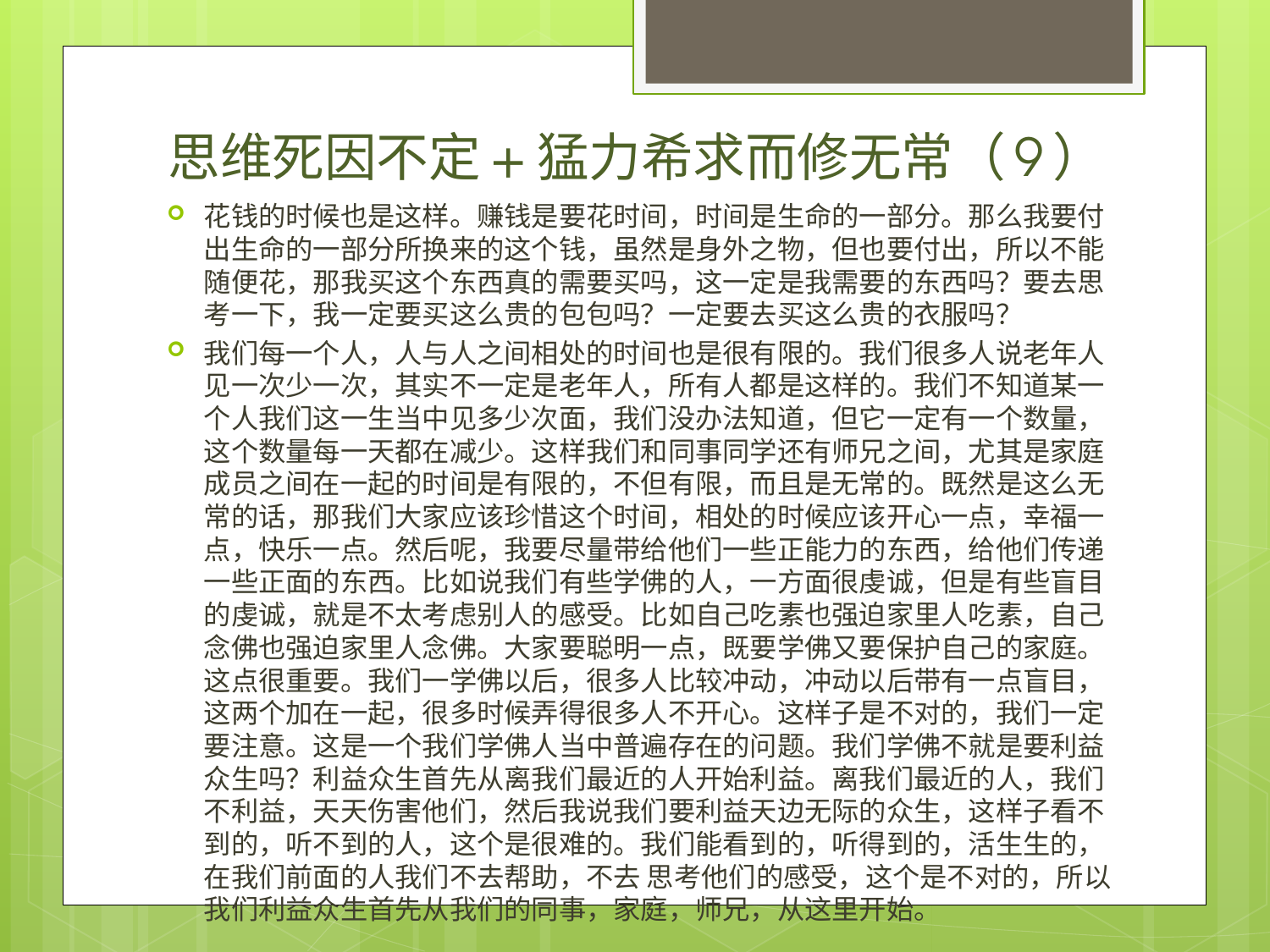

# 思维死因不定+猛力希求而修无常（9）
花钱的时候也是这样。赚钱是要花时间，时间是生命的一部分。那么我要付出生命的一部分所换来的这个钱，虽然是身外之物，但也要付出，所以不能随便花，那我买这个东西真的需要买吗，这一定是我需要的东西吗？要去思考一下，我一定要买这么贵的包包吗？一定要去买这么贵的衣服吗？
我们每一个人，人与人之间相处的时间也是很有限的。我们很多人说老年人见一次少一次，其实不一定是老年人，所有人都是这样的。我们不知道某一个人我们这一生当中见多少次面，我们没办法知道，但它一定有一个数量，这个数量每一天都在减少。这样我们和同事同学还有师兄之间，尤其是家庭成员之间在一起的时间是有限的，不但有限，而且是无常的。既然是这么无常的话，那我们大家应该珍惜这个时间，相处的时候应该开心一点，幸福一点，快乐一点。然后呢，我要尽量带给他们一些正能力的东西，给他们传递一些正面的东西。比如说我们有些学佛的人，一方面很虔诚，但是有些盲目的虔诚，就是不太考虑别人的感受。比如自己吃素也强迫家里人吃素，自己念佛也强迫家里人念佛。大家要聪明一点，既要学佛又要保护自己的家庭。这点很重要。我们一学佛以后，很多人比较冲动，冲动以后带有一点盲目，这两个加在一起，很多时候弄得很多人不开心。这样子是不对的，我们一定要注意。这是一个我们学佛人当中普遍存在的问题。我们学佛不就是要利益众生吗？利益众生首先从离我们最近的人开始利益。离我们最近的人，我们不利益，天天伤害他们，然后我说我们要利益天边无际的众生，这样子看不到的，听不到的人，这个是很难的。我们能看到的，听得到的，活生生的，在我们前面的人我们不去帮助，不去 思考他们的感受，这个是不对的，所以我们利益众生首先从我们的同事，家庭，师兄，从这里开始。